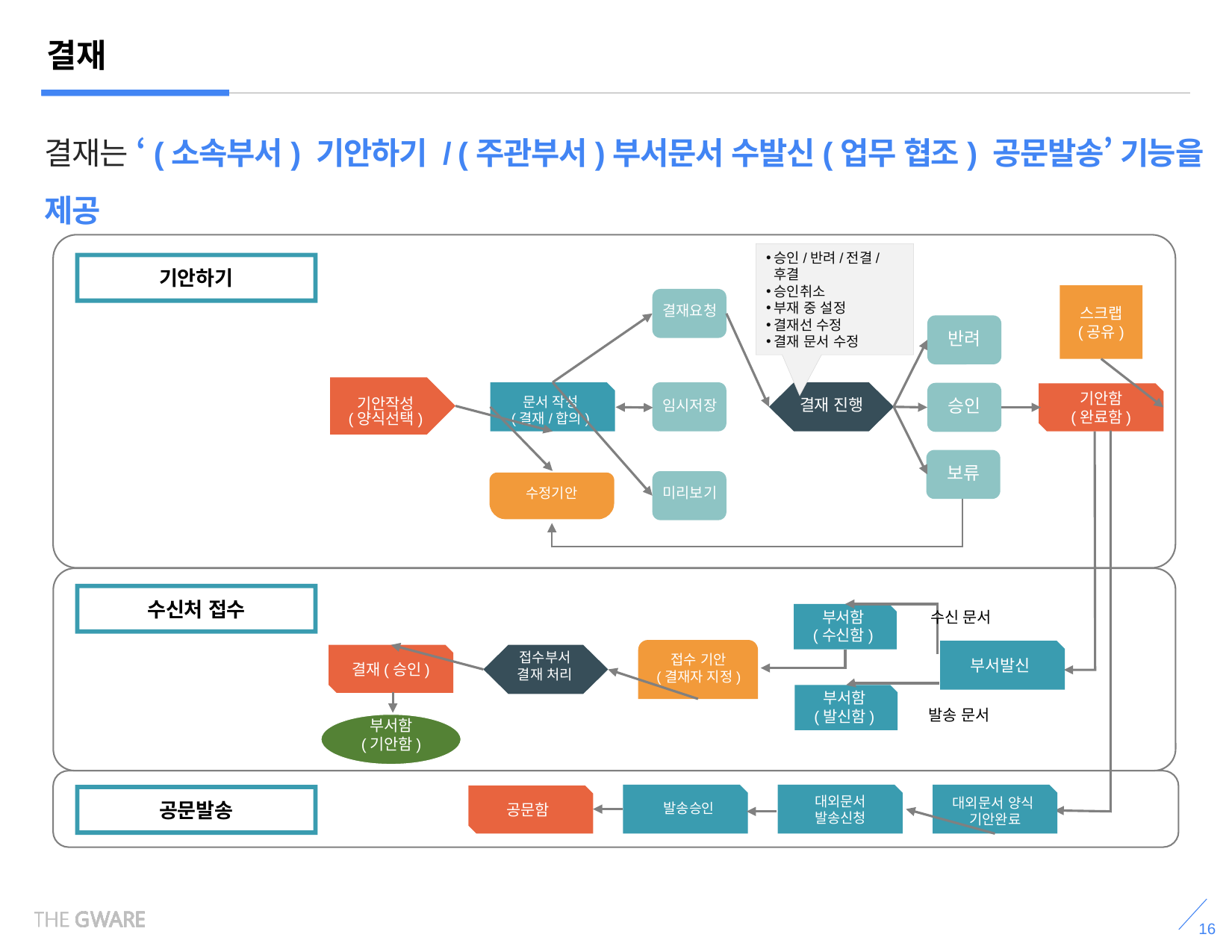

결재

결재는 ‘(소속부서) 기안하기 / (주관부서)부서문서 수발신(업무 협조) 공문발송’ 기능을 제공

승인/반려/전결/후결
승인취소
부재 중 설정
결재선 수정
결재 문서 수정
기안하기
승인/반려/보류
결재 회수
부재 중 설정
결재 문서 수정
스크랩
(공유)

결재요청
반려
기안작성
(양식선택)

문서 작성

(결재/합의)

승인
기안함
(완료함)
결재 진행
임시저장

보류

수정기안
미리보기

수신처 접수
수신 문서
부서함
(수신함)

부서발신
접수부서
결재 처리
결재(승인)

접수 기안
(결재자 지정)
부서함
(발신함)
발송 문서
부서함
(기안함)

공문발송

대외문서
발송신청
대외문서 양식
기안완료
발송승인
공문함